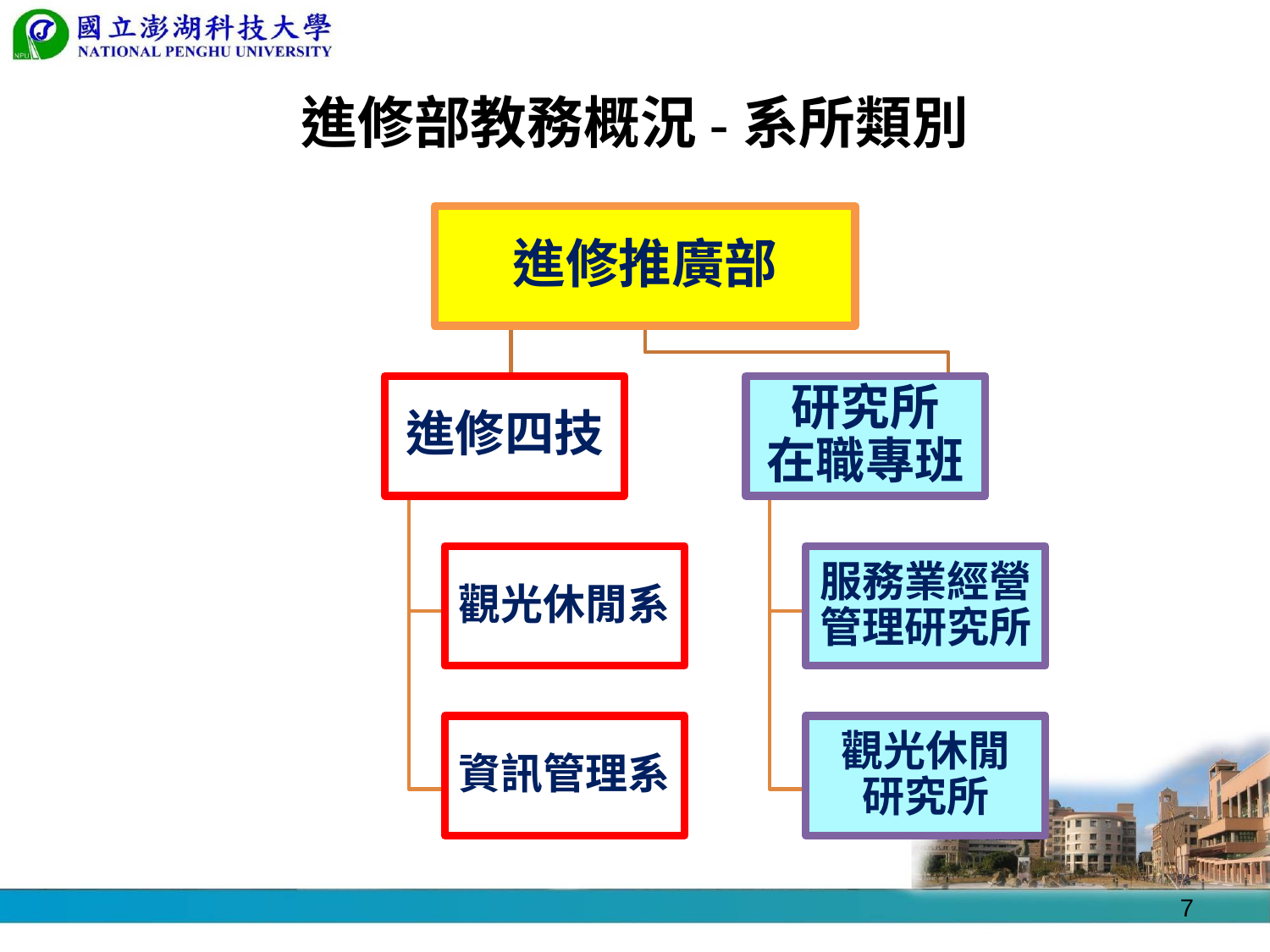

# 進修部教務概況-系所類別
進修推廣部
進修四技
觀光休閒系
資訊管理系
研究所
在職專班
服務業經營管理研究所
觀光休閒
研究所
7